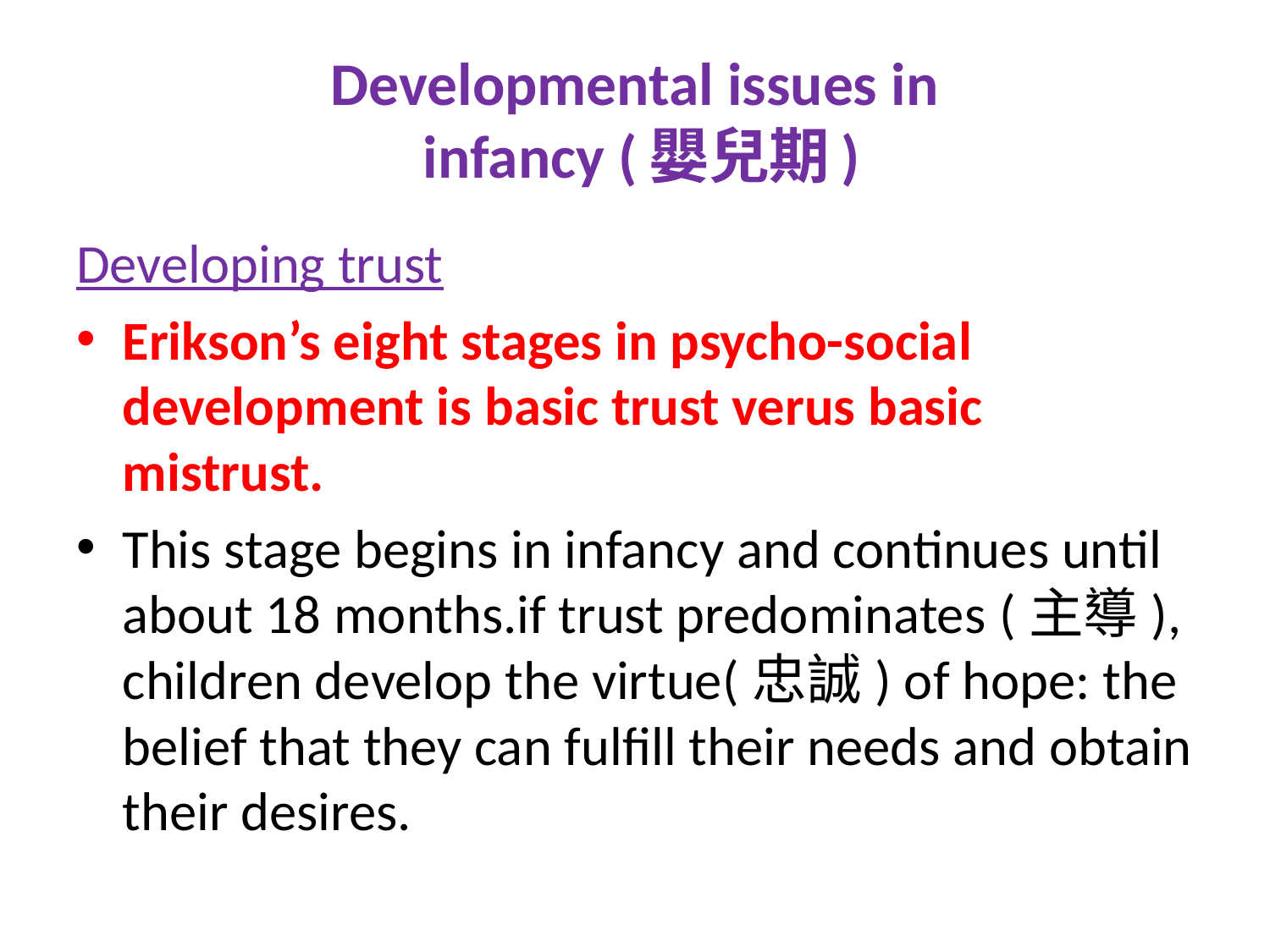

# Developmental issues in infancy (嬰兒期)
Developing trust
Erikson’s eight stages in psycho-social development is basic trust verus basic mistrust.
This stage begins in infancy and continues until about 18 months.if trust predominates (主導), children develop the virtue(忠誠) of hope: the belief that they can fulfill their needs and obtain their desires.